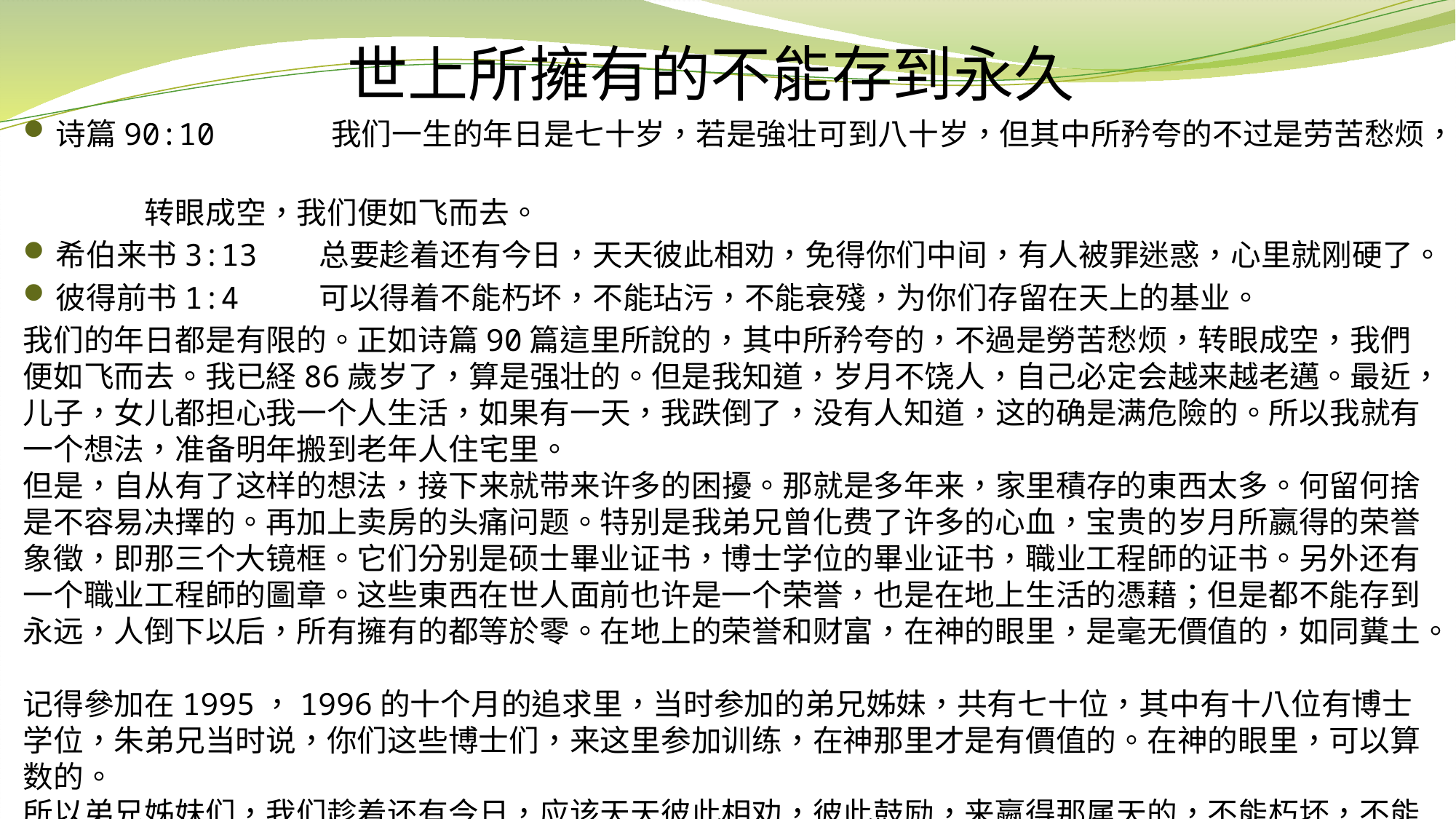

世上所擁有的不能存到永久
诗篇90:10      我们一生的年日是七十岁，若是強壮可到八十岁，但其中所矜夸的不过是劳苦愁烦，
                 转眼成空，我们便如飞而去。
希伯来书3:13   总要趁着还有今日，天天彼此相劝，免得你们中间，有人被罪迷惑，心里就刚硬了。
彼得前书1:4    可以得着不能朽坏，不能玷污，不能衰殘，为你们存留在天上的基业。
我们的年日都是有限的。正如诗篇90篇這里所說的，其中所矜夸的，不過是勞苦愁烦，转眼成空，我們便如飞而去。我已経86歲岁了，算是强壮的。但是我知道，岁月不饶人，自己必定会越来越老邁。最近，儿子，女儿都担心我一个人生活，如果有一天，我跌倒了，没有人知道，这的确是满危險的。所以我就有一个想法，准备明年搬到老年人住宅里。
但是，自从有了这样的想法，接下来就带来许多的困擾。那就是多年来，家里積存的東西太多。何留何捨是不容易决擇的。再加上卖房的头痛问题。特别是我弟兄曾化费了许多的心血，宝贵的岁月所嬴得的荣誉象徵，即那三个大镜框。它们分别是硕士畢业证书，博士学位的畢业证书，職业工程師的证书。另外还有一个職业工程師的圖章。这些東西在世人面前也许是一个荣誉，也是在地上生活的憑藉；但是都不能存到永远，人倒下以后，所有擁有的都等於零。在地上的荣誉和财富，在神的眼里，是毫无價值的，如同糞土。
记得參加在1995，1996的十个月的追求里，当时参加的弟兄姊妹，共有七十位，其中有十八位有博士学位，朱弟兄当时说，你们这些博士们，来这里参加训练，在神那里才是有價值的。在神的眼里，可以算数的。
所以弟兄姊妹们，我们趁着还有今日，应该天天彼此相劝，彼此鼓励，来嬴得那属天的，不能朽坏，不能衰殘，可以存到永久的基业。－－Montreal教会 Rosa王师母